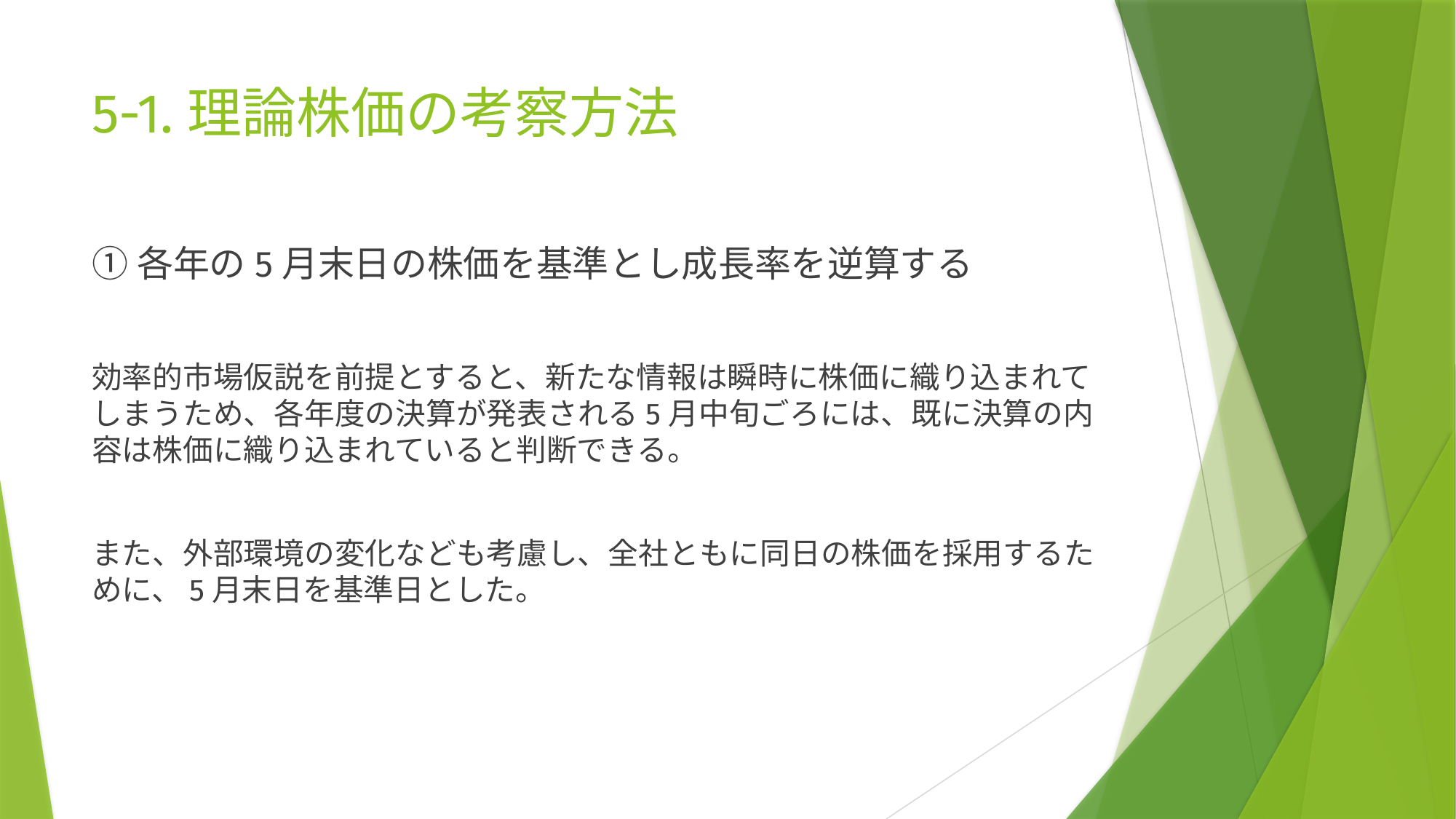

# 5-1.理論株価の考察方法
①各年の5月末日の株価を基準とし成長率を逆算する

効率的市場仮説を前提とすると、新たな情報は瞬時に株価に織り込まれてしまうため、各年度の決算が発表される5月中旬ごろには、既に決算の内容は株価に織り込まれていると判断できる。

また、外部環境の変化なども考慮し、全社ともに同日の株価を採用するために、5月末日を基準日とした。